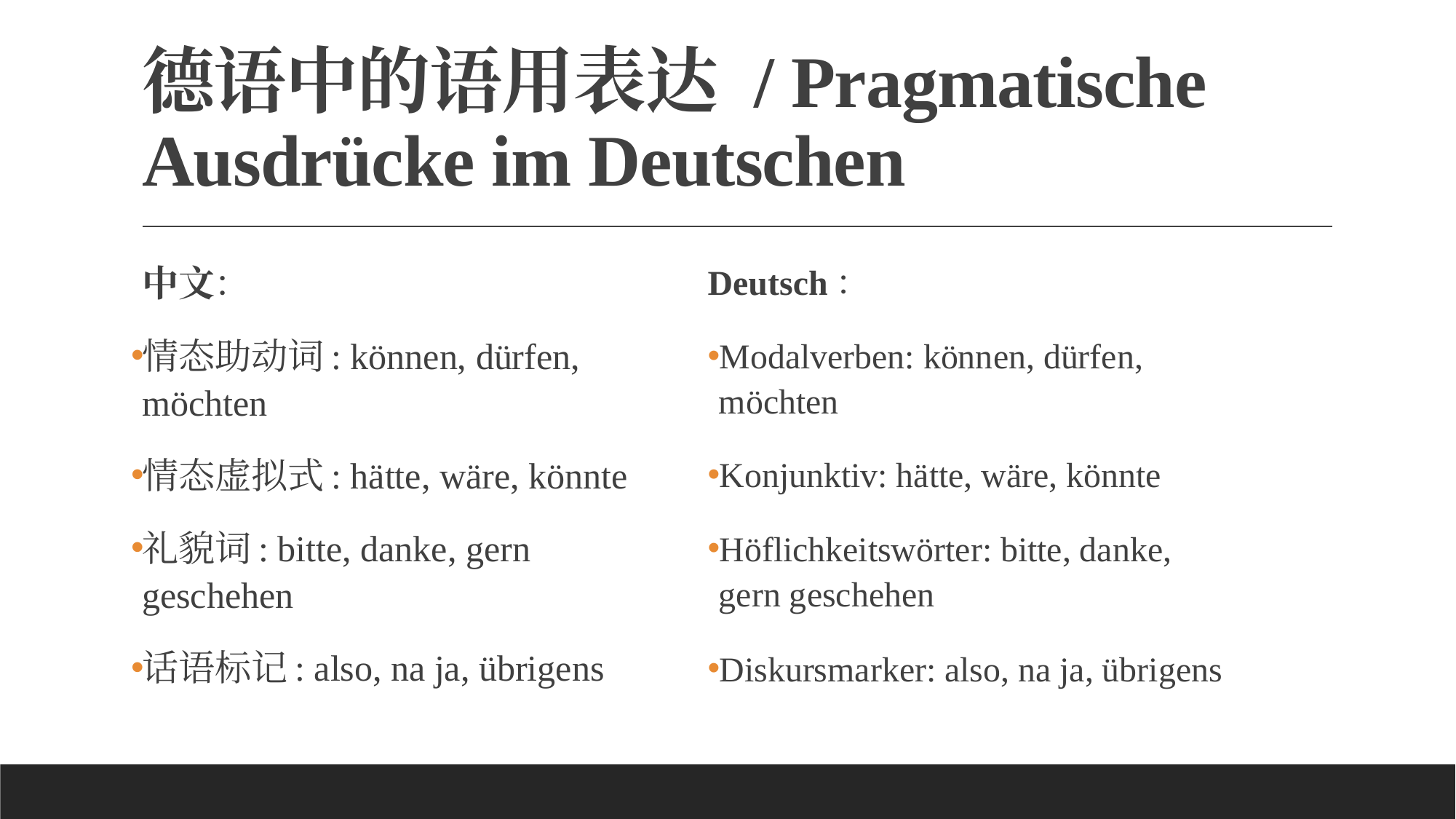

# 德语中的语用表达 / Pragmatische Ausdrücke im Deutschen
Deutsch：
Modalverben: können, dürfen, möchten
Konjunktiv: hätte, wäre, könnte
Höflichkeitswörter: bitte, danke, gern geschehen
Diskursmarker: also, na ja, übrigens
中文：
情态助动词: können, dürfen, möchten
情态虚拟式: hätte, wäre, könnte
礼貌词: bitte, danke, gern geschehen
话语标记: also, na ja, übrigens